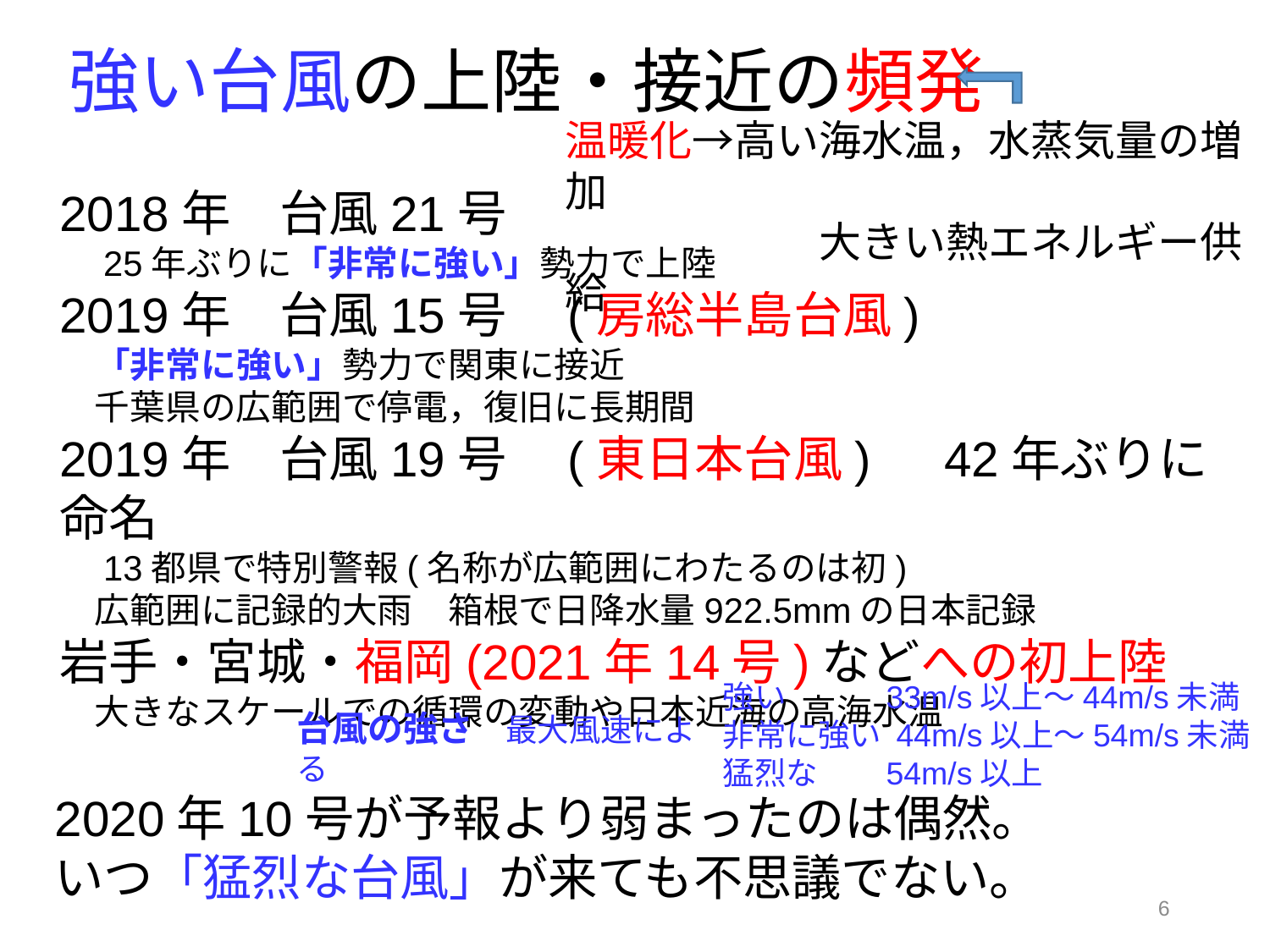

強い台風の上陸・接近の頻発

温暖化→高い海水温，水蒸気量の増加
　　　　　　大きい熱エネルギー供給
2018年　台風21号
　25年ぶりに「非常に強い」勢力で上陸
2019年　台風15号　(房総半島台風)
　「非常に強い」勢力で関東に接近
　千葉県の広範囲で停電，復旧に長期間
2019年　台風19号　(東日本台風)　42年ぶりに命名
　13都県で特別警報(名称が広範囲にわたるのは初)
　広範囲に記録的大雨　箱根で日降水量922.5mmの日本記録
岩手・宮城・福岡(2021年14号)などへの初上陸
　大きなスケールでの循環の変動や日本近海の高海水温
強い 	    33m/s以上～44m/s未満
非常に強い 44m/s以上～54m/s未満
猛烈な 	    54m/s以上
台風の強さ　最大風速による
2020年10号が予報より弱まったのは偶然。
いつ「猛烈な台風」が来ても不思議でない。
6